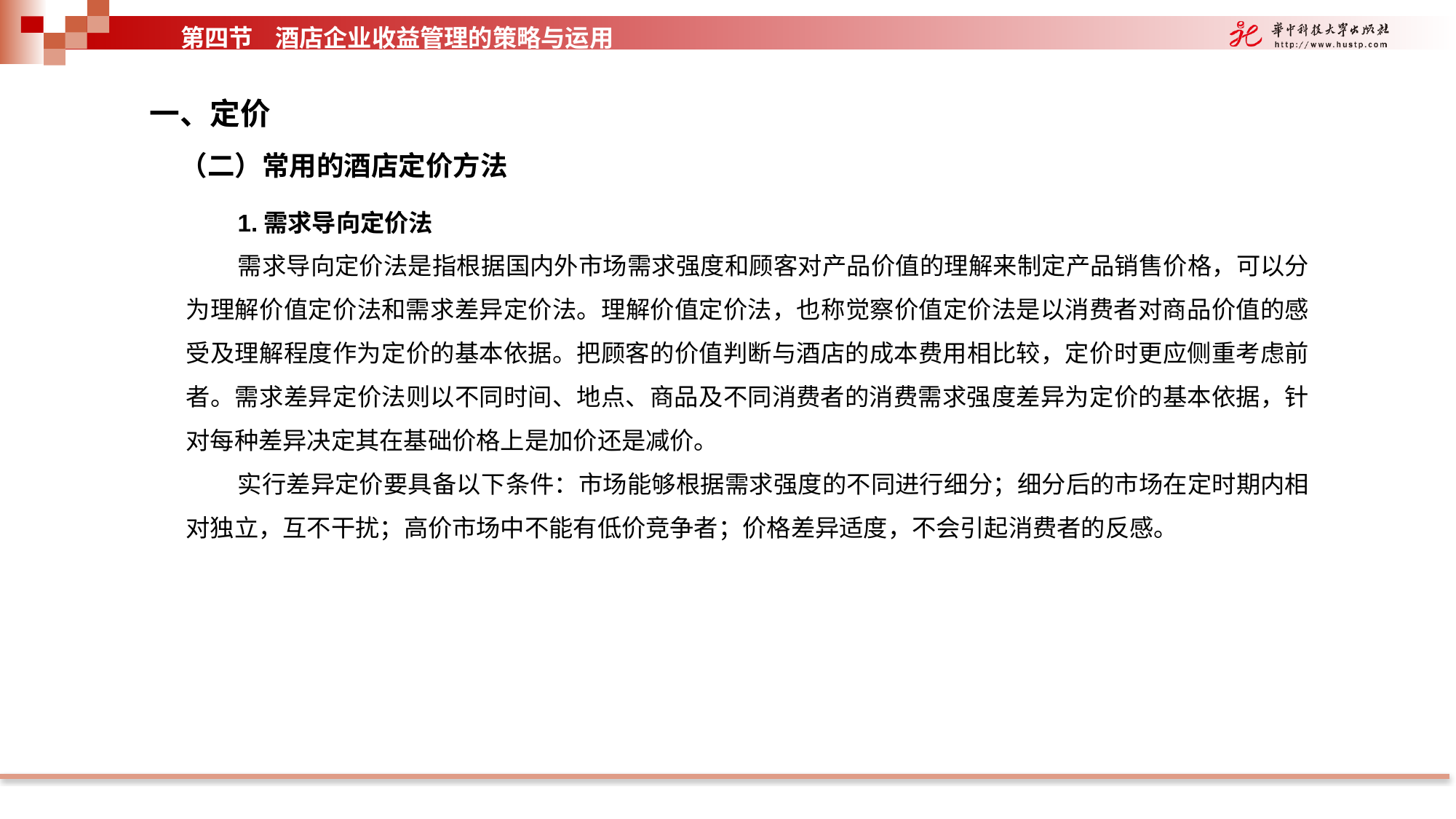

第四节    酒店企业收益管理的策略与运用
一、定价
（二）常用的酒店定价方法
1.需求导向定价法
需求导向定价法是指根据国内外市场需求强度和顾客对产品价值的理解来制定产品销售价格，可以分为理解价值定价法和需求差异定价法。理解价值定价法，也称觉察价值定价法是以消费者对商品价值的感受及理解程度作为定价的基本依据。把顾客的价值判断与酒店的成本费用相比较，定价时更应侧重考虑前者。需求差异定价法则以不同时间、地点、商品及不同消费者的消费需求强度差异为定价的基本依据，针对每种差异决定其在基础价格上是加价还是减价。
实行差异定价要具备以下条件：市场能够根据需求强度的不同进行细分；细分后的市场在定时期内相对独立，互不干扰；高价市场中不能有低价竞争者；价格差异适度，不会引起消费者的反感。